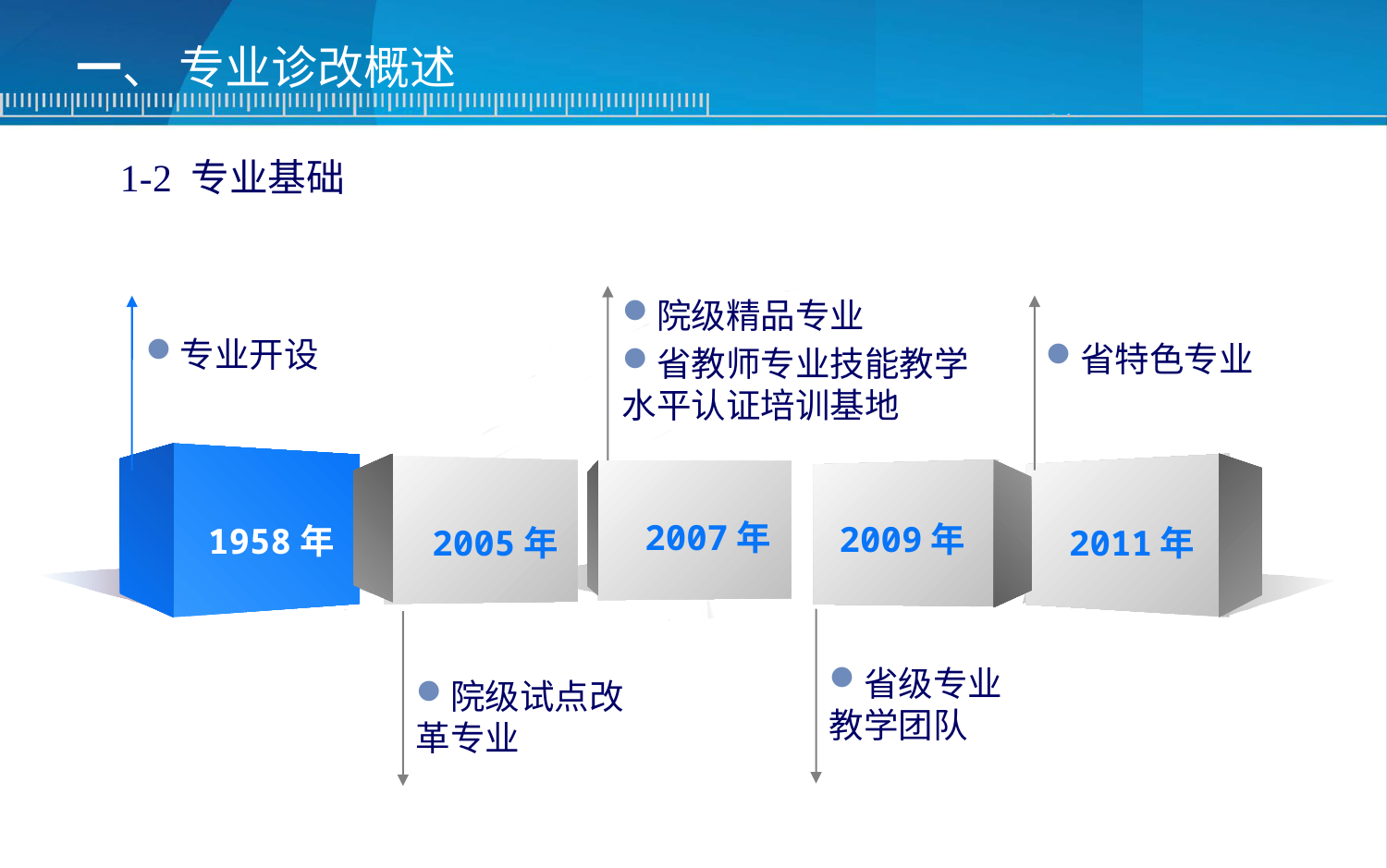

一、 专业诊改概述
1-2 专业基础

院级精品专业
省教师专业技能教学水平认证培训基地

专业开设
省特色专业

4

2007年
2009年
1958年
2011年
2005年

省级专业教学团队
院级试点改革专业